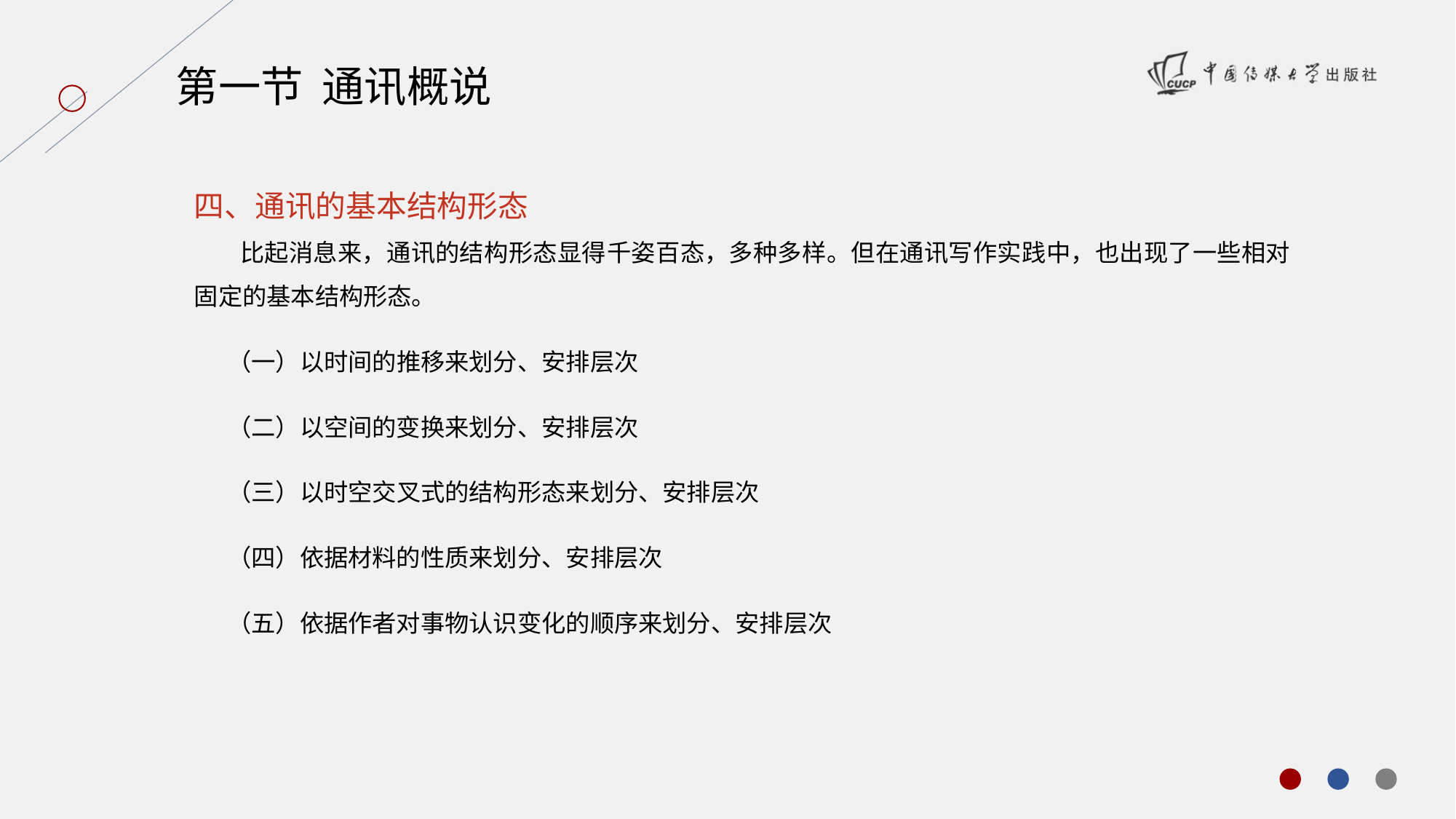

第一节  通讯概说

四、通讯的基本结构形态
       比起消息来，通讯的结构形态显得千姿百态，多种多样。但在通讯写作实践中，也出现了一些相对固定的基本结构形态。

     （一）以时间的推移来划分、安排层次

     （二）以空间的变换来划分、安排层次

     （三）以时空交叉式的结构形态来划分、安排层次

     （四）依据材料的性质来划分、安排层次

     （五）依据作者对事物认识变化的顺序来划分、安排层次